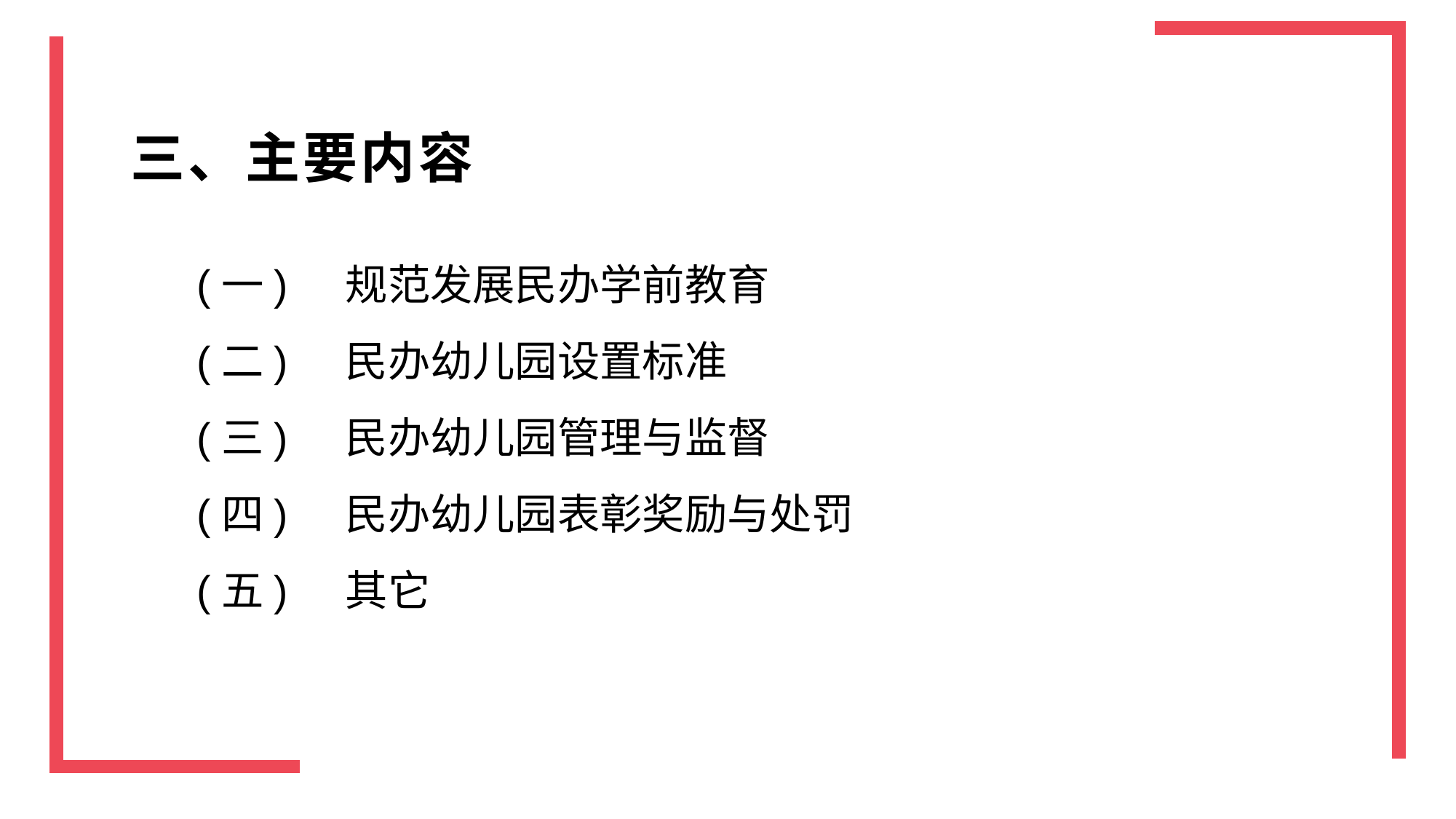

# 三、主要内容
(一)    规范发展民办学前教育
(二)    民办幼儿园设置标准
(三)    民办幼儿园管理与监督
(四)    民办幼儿园表彰奖励与处罚
(五)    其它